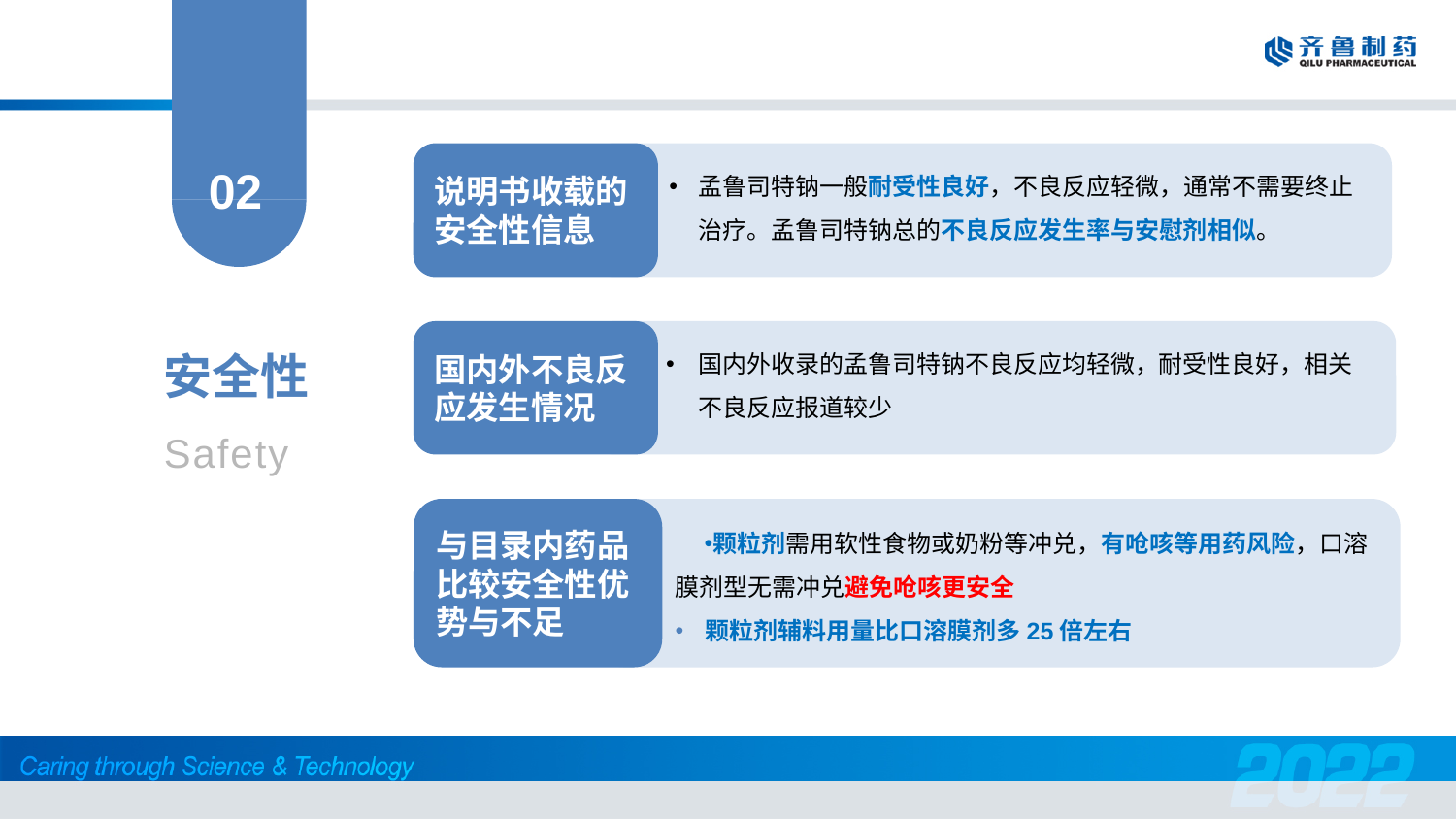

说明书收载的安全性信息
孟鲁司特钠一般耐受性良好，不良反应轻微，通常不需要终止治疗。孟鲁司特钠总的不良反应发生率与安慰剂相似。

02
安全性
Safety
国内外不良反应发生情况
国内外收录的孟鲁司特钠不良反应均轻微，耐受性良好，相关不良反应报道较少
与目录内药品比较安全性优势与不足
颗粒剂需用软性食物或奶粉等冲兑，有呛咳等用药风险，口溶膜剂型无需冲兑避免呛咳更安全
   颗粒剂辅料用量比口溶膜剂多25倍左右